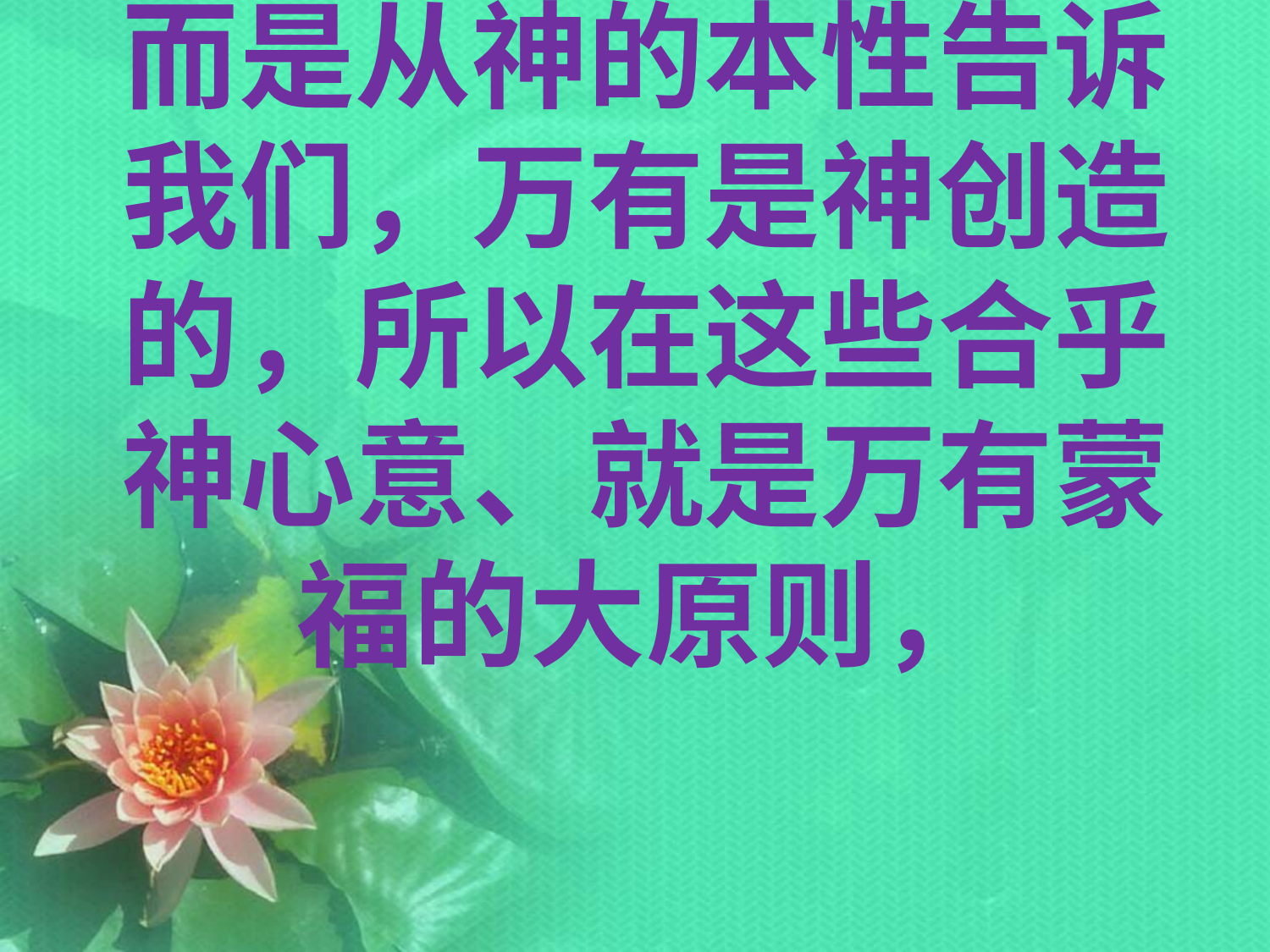

而是从神的本性告诉我们，万有是神创造的，所以在这些合乎神心意、就是万有蒙福的大原则，